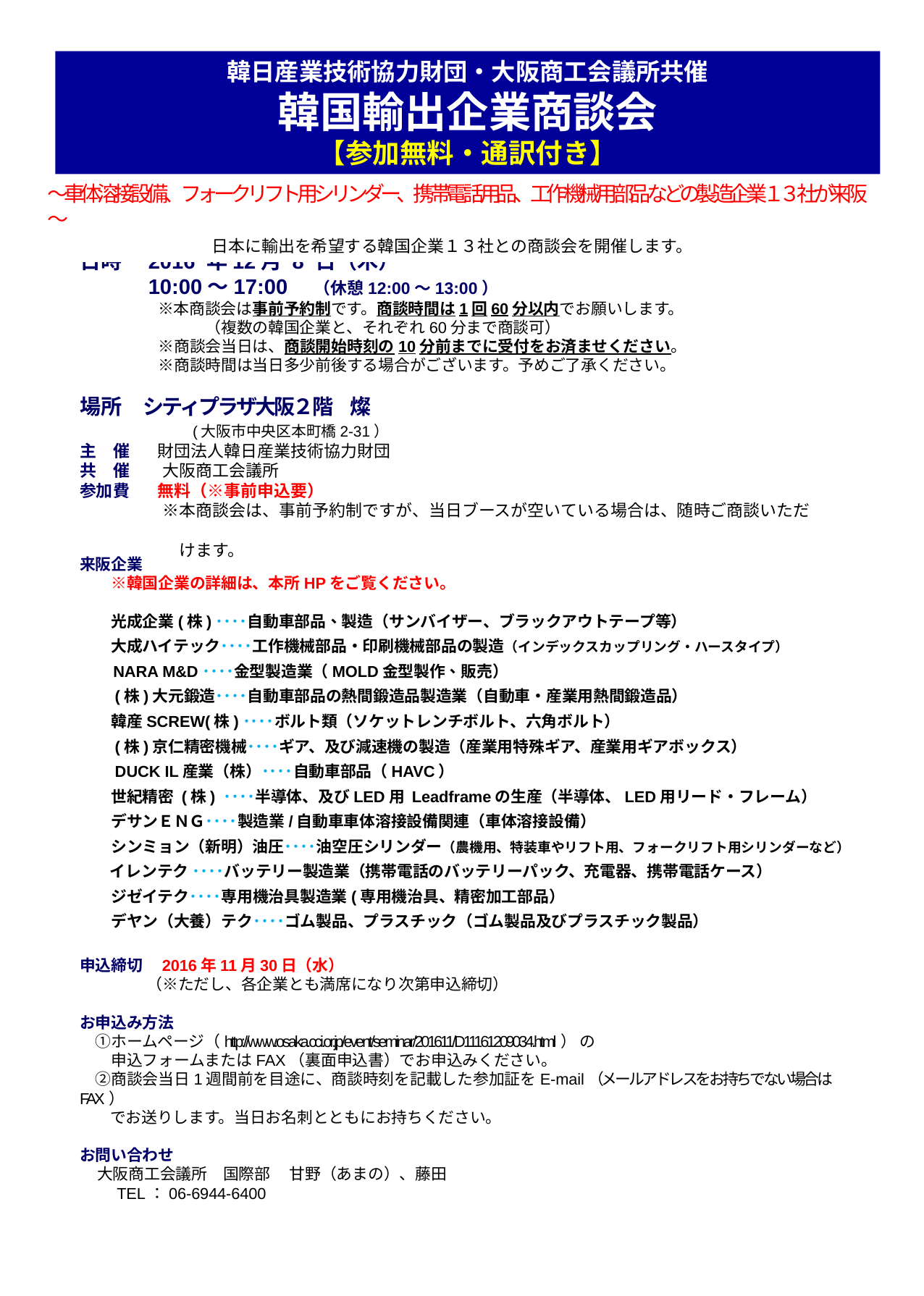

韓日産業技術協力財団・大阪商工会議所共催
韓国輸出企業商談会
【参加無料・通訳付き】
～車体溶接設備、フォークリフト用シリンダー、携帯電話用品、工作機械用部品などの製造企業１３社が来阪～
  　　　　　　　　　日本に輸出を希望する韓国企業１３社との商談会を開催します。
日時　2016 年12月 8 日（木）
　　　10:00～17:00　（休憩12:00～13:00）
　　　　　　  ※本商談会は事前予約制です。商談時間は1回60分以内でお願いします。
　　　　　　　　（複数の韓国企業と、それぞれ60分まで商談可）
　　　　　※商談会当日は、商談開始時刻の10分前までに受付をお済ませください。
　　　　　※商談時間は当日多少前後する場合がございます。予めご了承ください。

場所　シティプラザ大阪２階　燦
　　　　　　(大阪市中央区本町橋2-31）
主　催　   財団法人韓日産業技術協力財団
共　催　　大阪商工会議所
参加費  　 無料（※事前申込要）
　　　　　※本商談会は、事前予約制ですが、当日ブースが空いている場合は、随時ご商談いただ
　　　　　　けます。
来阪企業
　　※韓国企業の詳細は、本所HPをご覧ください。

　　光成企業(株)････自動車部品、製造（サンバイザー、ブラックアウトテープ等）
　　大成ハイテック････工作機械部品・印刷機械部品の製造（インデックスカップリング・ハースタイプ）
　　 NARA M&D････金型製造業（MOLD金型製作、販売）
　　(株)大元鍛造････自動車部品の熱間鍛造品製造業（自動車・産業用熱間鍛造品）
　　韓産SCREW(株)････ボルト類（ソケットレンチボルト、六角ボルト）
　　(株)京仁精密機械････ギア、及び減速機の製造（産業用特殊ギア、産業用ギアボックス）
　　DUCK IL産業（株）････自動車部品（HAVC）
　　世紀精密 (株) ････半導体、及びLED用 Leadframeの生産（半導体、LED用リード・フレーム）
　　デサンＥＮＧ････製造業/自動車車体溶接設備関連（車体溶接設備）
　　シンミョン（新明）油圧････油空圧シリンダー（農機用、特装車やリフト用、フォークリフト用シリンダーなど）
　　 イレンテク ････バッテリー製造業（携帯電話のバッテリーパック、充電器、携帯電話ケース）
　　ジゼイテク････専用機治具製造業(専用機治具、精密加工部品）
　　デヤン（大養）テク････ゴム製品、プラスチック（ゴム製品及びプラスチック製品）

申込締切　2016年11月30日（水）
　               （※ただし、各企業とも満席になり次第申込締切）

お申込み方法
　①ホームページ（http://www.osaka.cci.or.jp/event/seminar/201611/D11161209034.html） の
　　申込フォームまたはFAX（裏面申込書）でお申込みください。
　②商談会当日1週間前を目途に、商談時刻を記載した参加証をE-mail（メールアドレスをお持ちでない場合はFAX）
　　 でお送りします。当日お名刺とともにお持ちください。

お問い合わせ
    大阪商工会議所　国際部 　甘野（あまの）、藤田
    　TEL：06-6944-6400